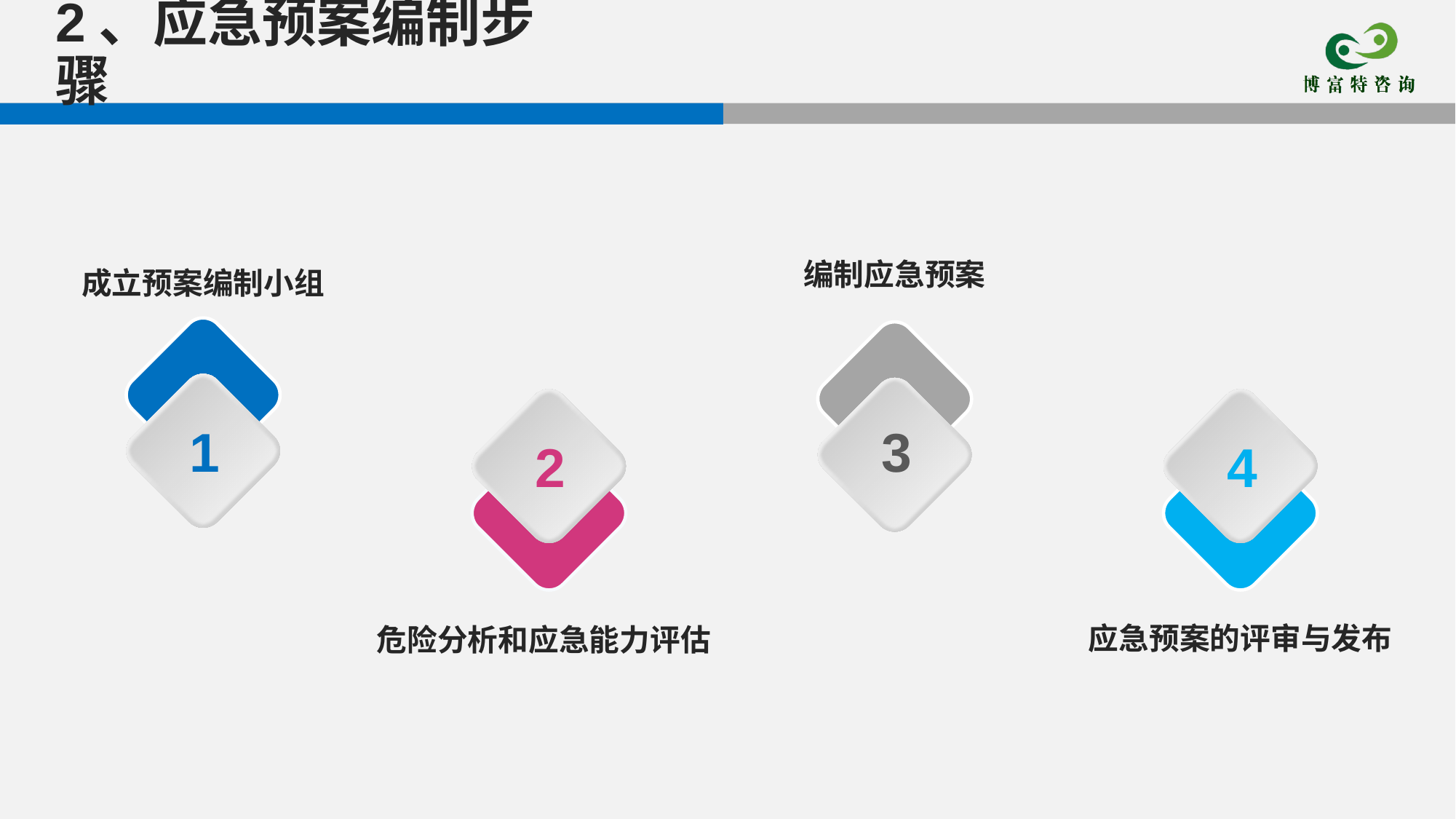

2、应急预案编制步骤

成立预案编制小组
编制应急预案

1
3
2
4
应急预案的评审与发布
危险分析和应急能力评估